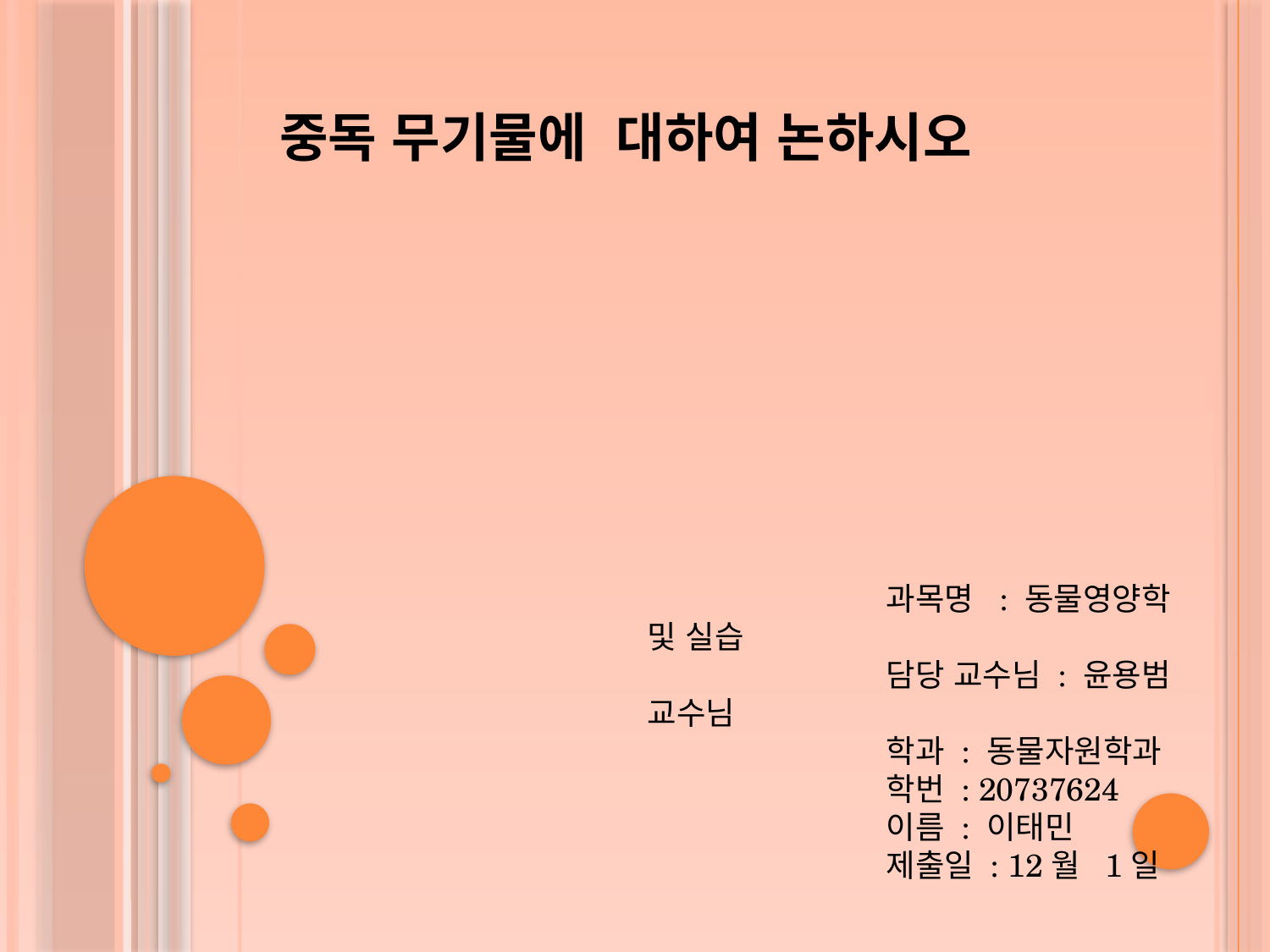

# 중독 무기물에  대하여 논하시오

                          과목명  : 동물영양학 및 실습
                          담당 교수님 : 윤용범 교수님
                          학과 : 동물자원학과
                          학번 : 20737624
                          이름 : 이태민
                          제출일 : 12월  1일